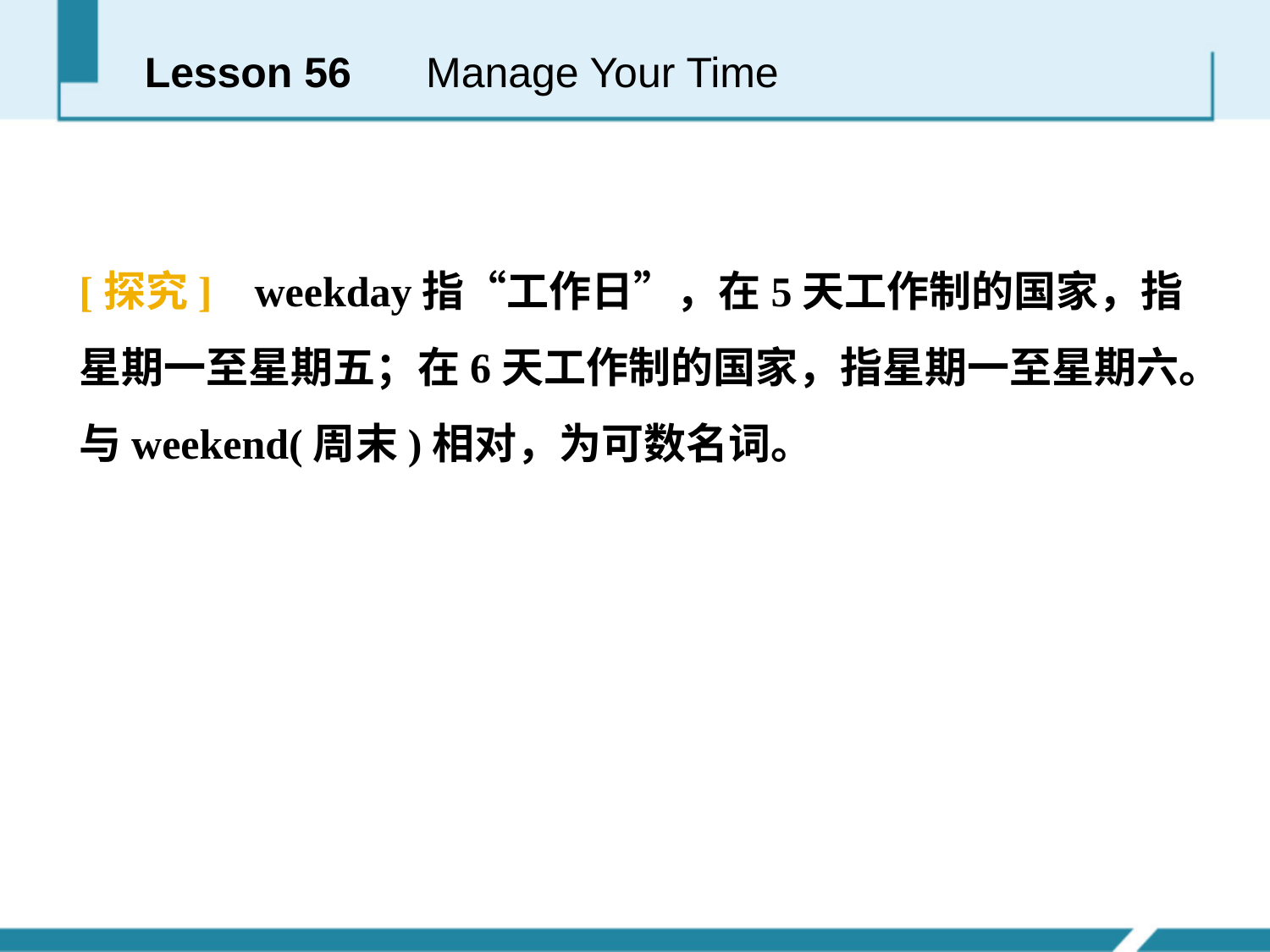

Lesson 56 　Manage Your Time

[探究]    weekday指“工作日”，在5天工作制的国家，指星期一至星期五；在6天工作制的国家，指星期一至星期六。与weekend(周末)相对，为可数名词。